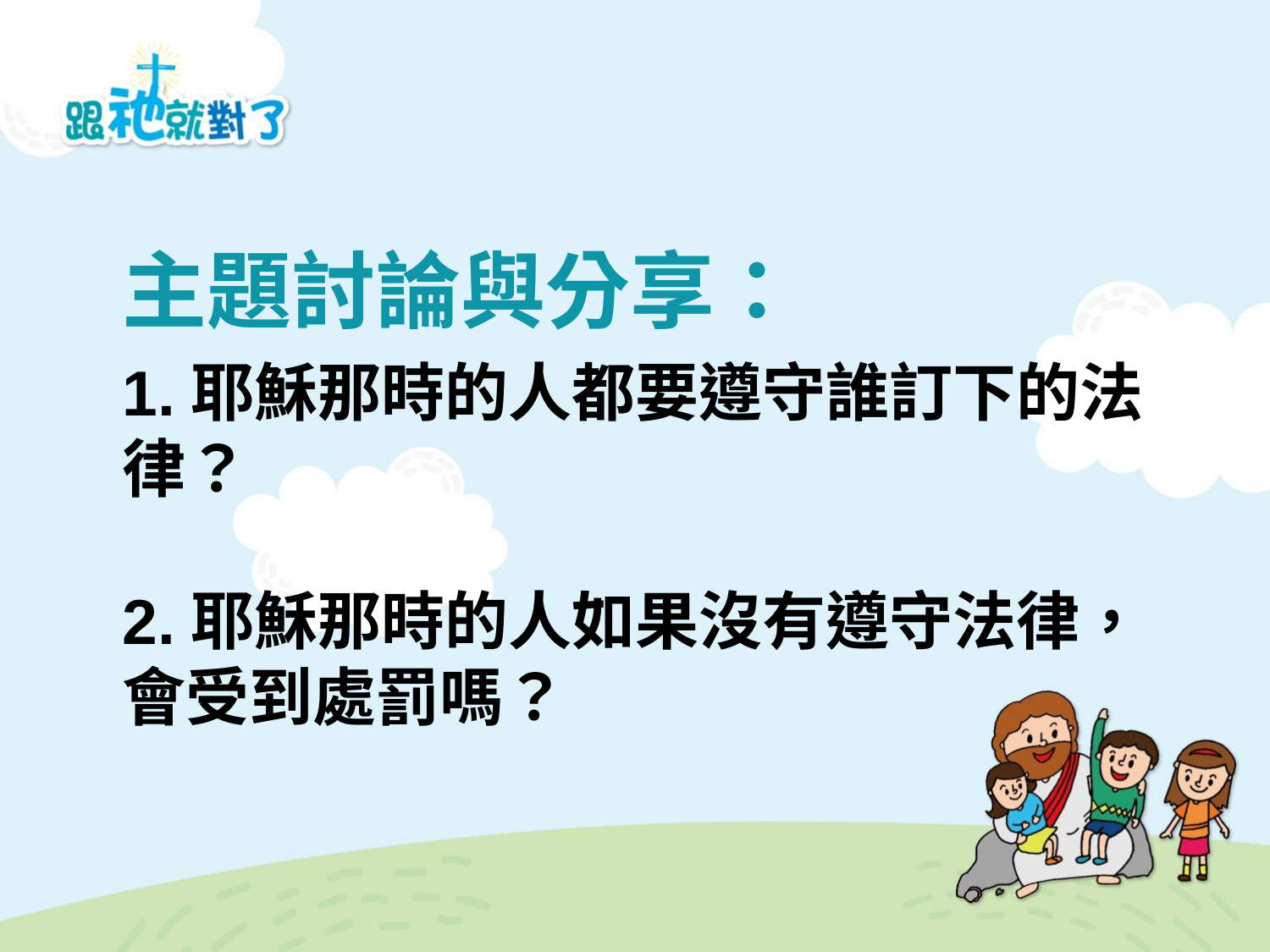

主題討論與分享：
1.耶穌那時的人都要遵守誰訂下的法律？

2.耶穌那時的人如果沒有遵守法律，會受到處罰嗎？